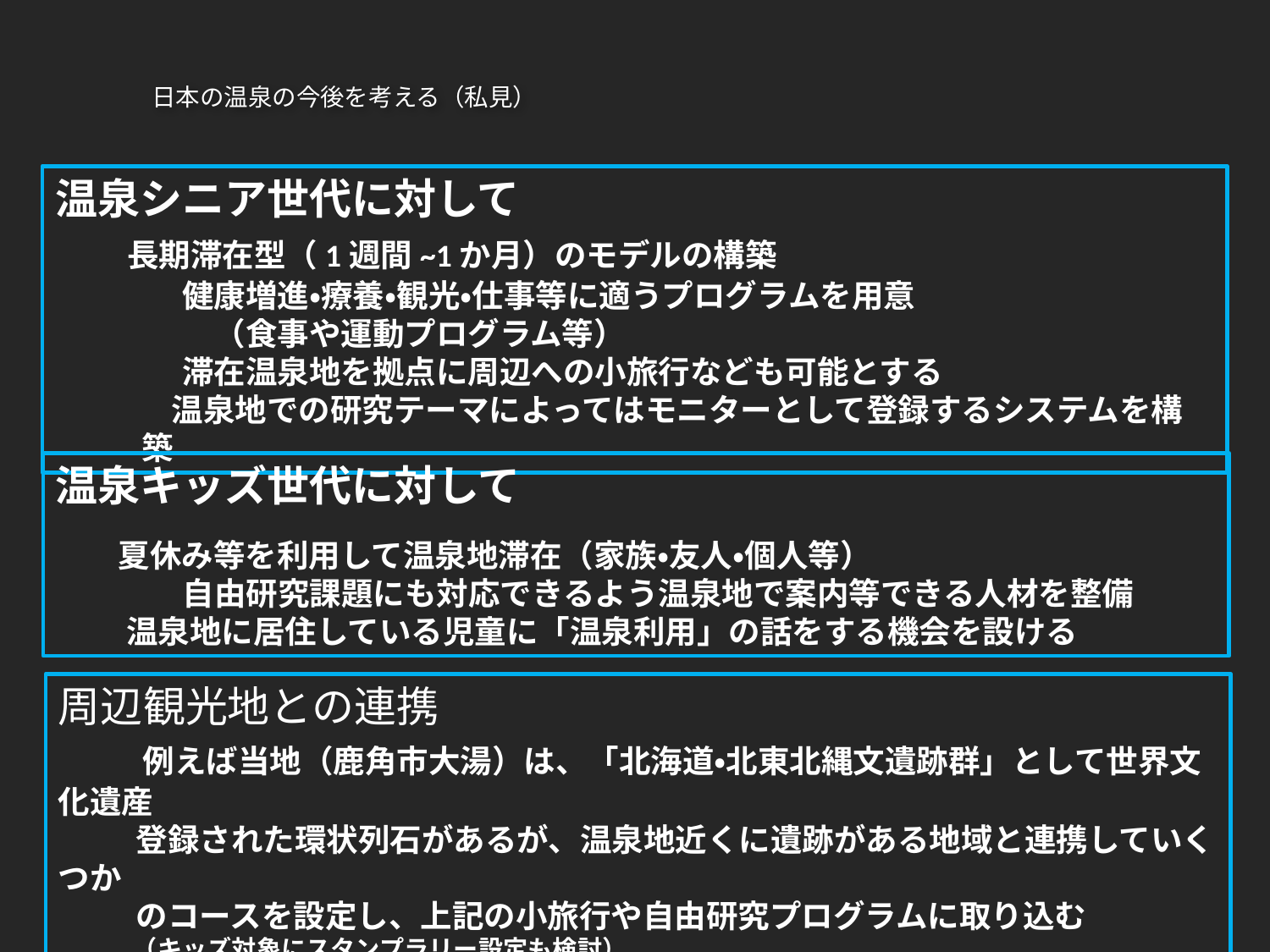

# 日本の温泉の今後を考える（私見）
温泉シニア世代に対して
　　長期滞在型（1週間~1か月）のモデルの構築
　　　　健康増進・療養・観光・仕事等に適うプログラムを用意
　　　　　（食事や運動プログラム等）
　　　　滞在温泉地を拠点に周辺への小旅行なども可能とする
　　　   温泉地での研究テーマによってはモニターとして登録するシステムを構築
温泉キッズ世代に対して

　　 夏休み等を利用して温泉地滞在（家族・友人・個人等）
　　　　自由研究課題にも対応できるよう温泉地で案内等できる人材を整備
　　 温泉地に居住している児童に「温泉利用」の話をする機会を設ける
周辺観光地との連携
　　例えば当地（鹿角市大湯）は、「北海道・北東北縄文遺跡群」として世界文化遺産
　　  登録された環状列石があるが、温泉地近くに遺跡がある地域と連携していくつか
　　  のコースを設定し、上記の小旅行や自由研究プログラムに取り込む
            （キッズ対象にスタンプラリー設定も検討）
5